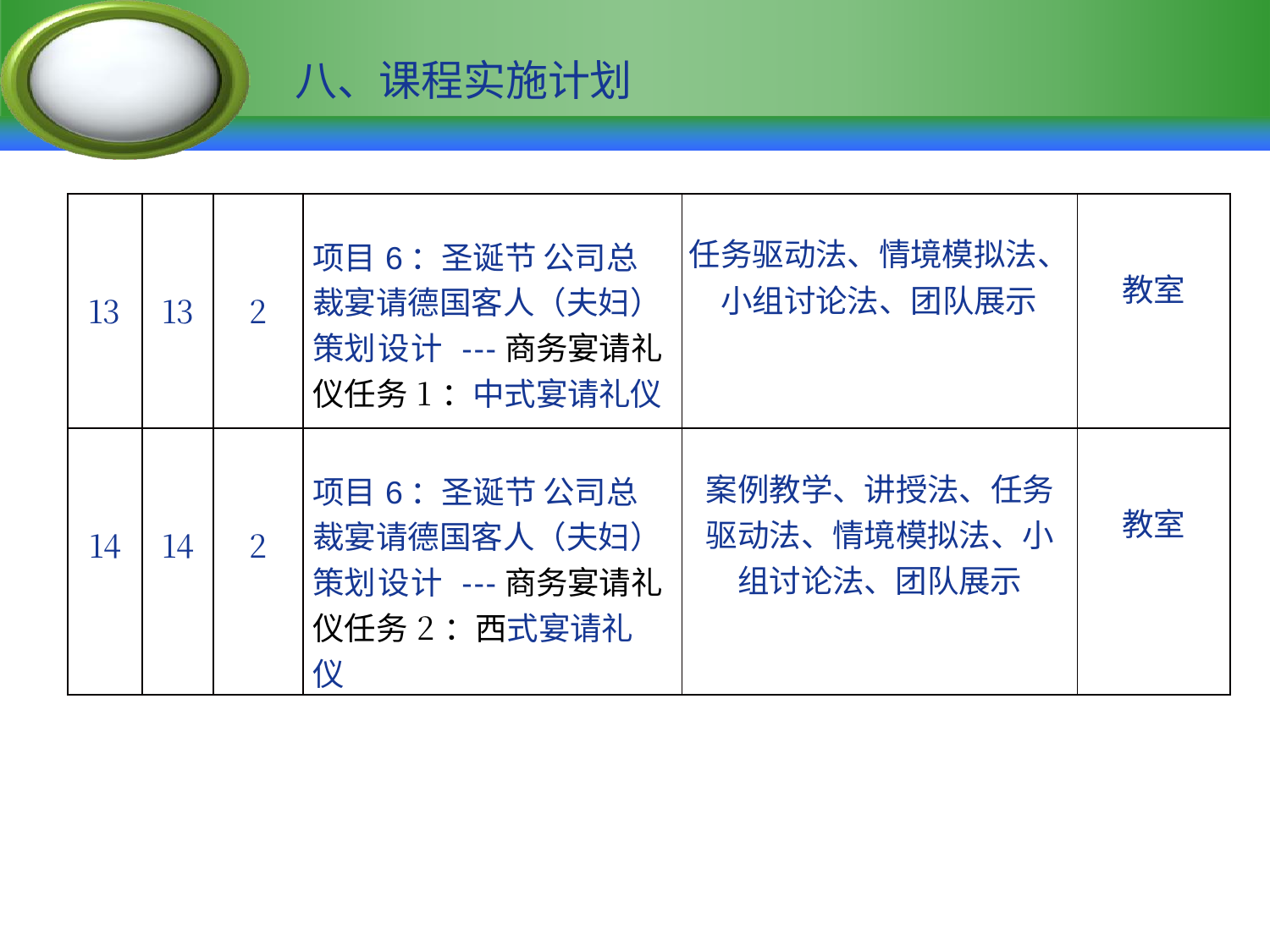

# 八、课程实施计划
| 13 | 13 | 2 | 项目6：圣诞节 公司总裁宴请德国客人（夫妇）策划设计 ---商务宴请礼仪任务1：中式宴请礼仪 | 任务驱动法、情境模拟法、小组讨论法、团队展示 | 教室 |
| --- | --- | --- | --- | --- | --- |
| 14 | 14 | 2 | 项目6：圣诞节 公司总裁宴请德国客人（夫妇）策划设计 ---商务宴请礼仪任务2：西式宴请礼仪 | 案例教学、讲授法、任务驱动法、情境模拟法、小组讨论法、团队展示 | 教室 |